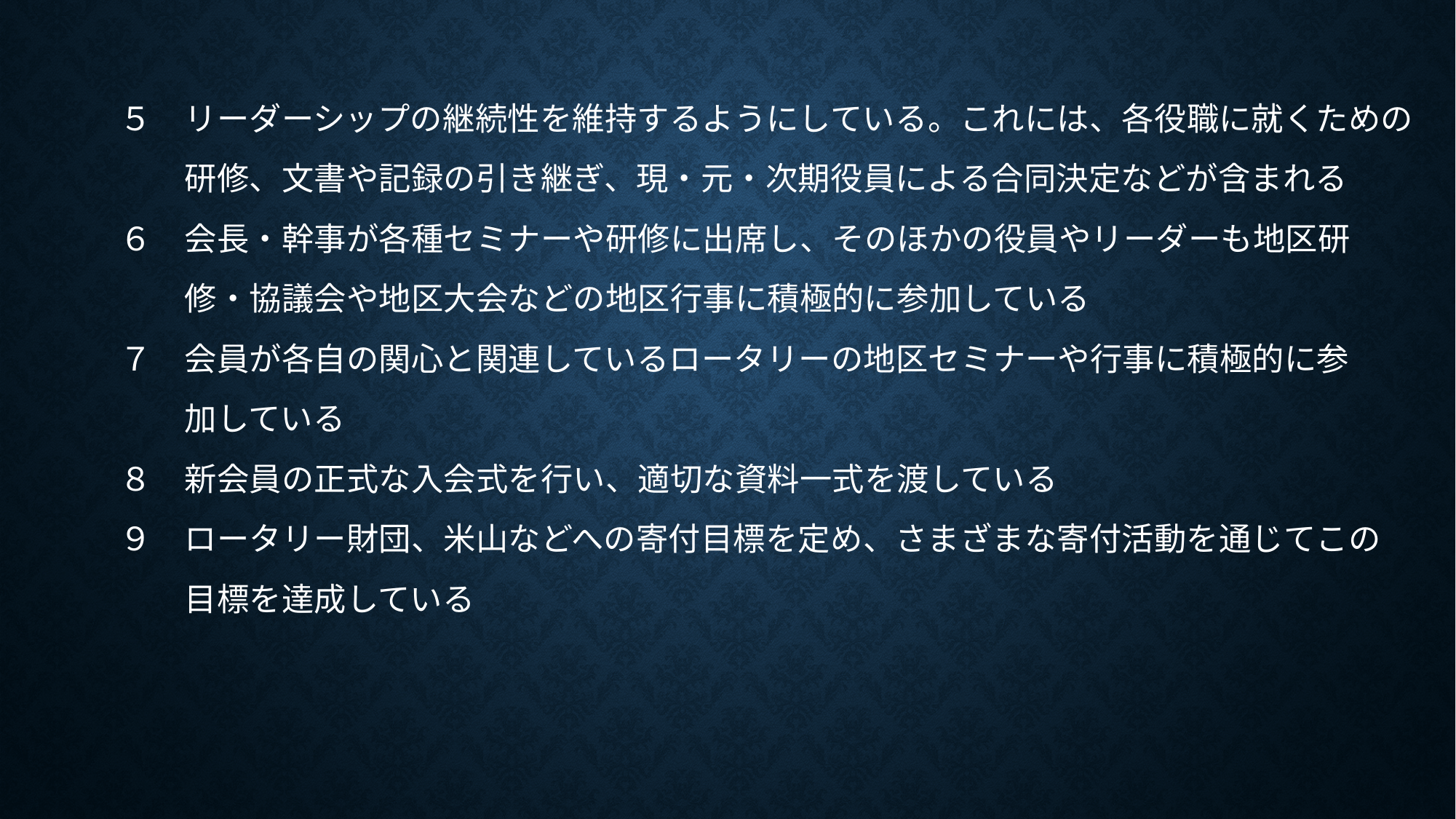

５　リーダーシップの継続性を維持するようにしている。これには、各役職に就くための
　　研修、文書や記録の引き継ぎ、現・元・次期役員による合同決定などが含まれる
６　会長・幹事が各種セミナーや研修に出席し、そのほかの役員やリーダーも地区研
　　修・協議会や地区大会などの地区行事に積極的に参加している
７　会員が各自の関心と関連しているロータリーの地区セミナーや行事に積極的に参
　　加している
８　新会員の正式な入会式を行い、適切な資料一式を渡している
９　ロータリー財団、米山などへの寄付目標を定め、さまざまな寄付活動を通じてこの
　　目標を達成している